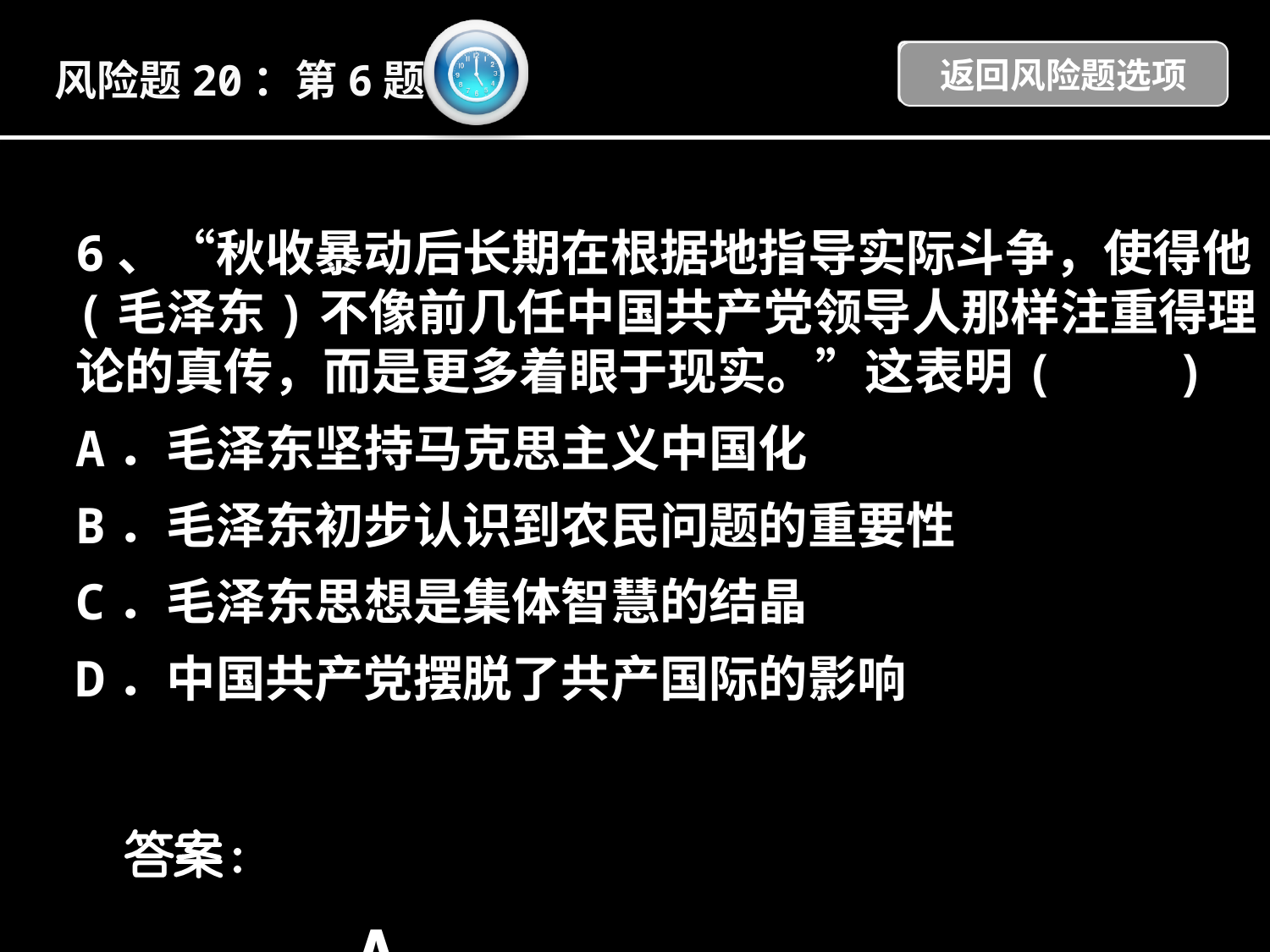

返回风险题选项
风险题20：第6题
6、“秋收暴动后长期在根据地指导实际斗争，使得他(毛泽东)不像前几任中国共产党领导人那样注重得理论的真传，而是更多着眼于现实。”这表明(　　)
A．毛泽东坚持马克思主义中国化
B．毛泽东初步认识到农民问题的重要性
C．毛泽东思想是集体智慧的结晶
D．中国共产党摆脱了共产国际的影响
              A